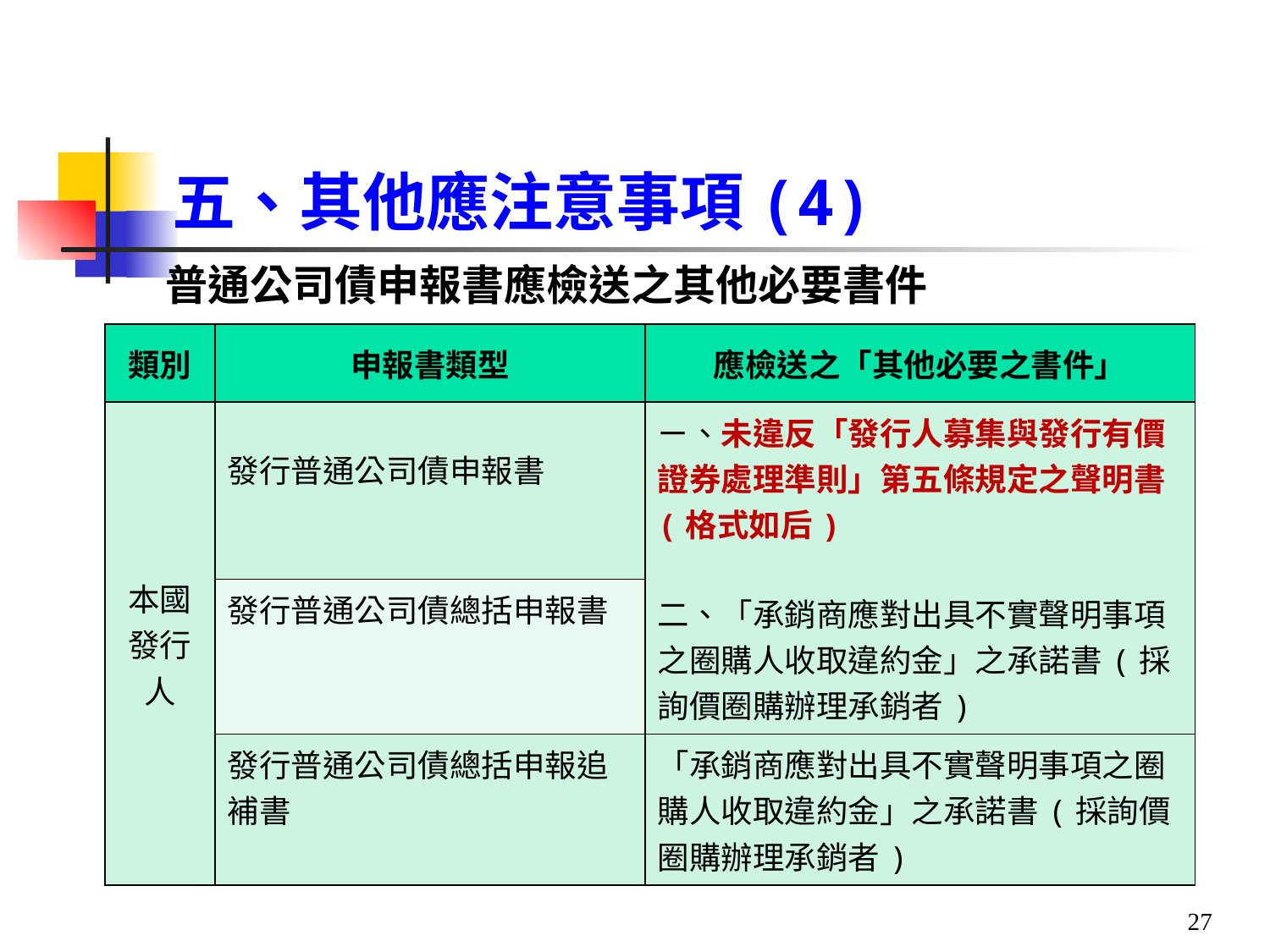

# 五、其他應注意事項(4)
普通公司債申報書應檢送之其他必要書件
| 類別 | 申報書類型 | 應檢送之「其他必要之書件」 |
| --- | --- | --- |
| 本國發行人 | 發行普通公司債申報書 | ㄧ、未違反「發行人募集與發行有價證券處理準則」第五條規定之聲明書(格式如后) 二、「承銷商應對出具不實聲明事項之圈購人收取違約金」之承諾書(採詢價圈購辦理承銷者) |
|  | 發行普通公司債總括申報書 |  |
|  | 發行普通公司債總括申報追補書 | 「承銷商應對出具不實聲明事項之圈購人收取違約金」之承諾書(採詢價圈購辦理承銷者) |
27